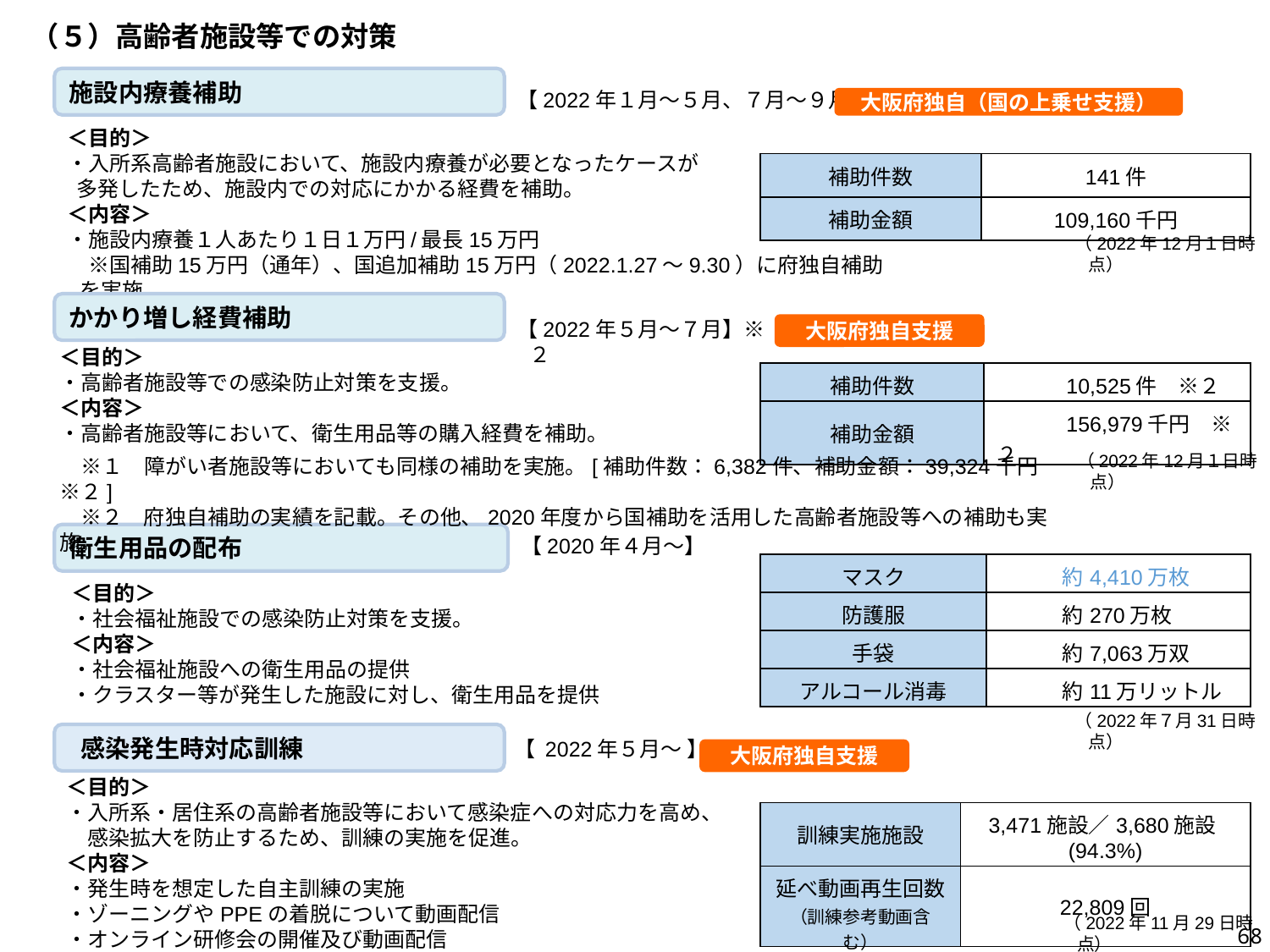

（５）高齢者施設等での対策
施設内療養補助
【2022年１月～５月、７月～９月】
大阪府独自（国の上乗せ支援）
＜目的＞
・入所系高齢者施設において、施設内療養が必要となったケースが
 多発したため、施設内での対応にかかる経費を補助。
＜内容＞
・施設内療養１人あたり１日１万円/最長15万円
　※国補助15万円（通年）、国追加補助15万円（2022.1.27～9.30）に府独自補助を実施。
| 補助件数 | 141件 |
| --- | --- |
| 補助金額 | 109,160千円 |
（2022年12月１日時点）
かかり増し経費補助
【2022年５月～７月】※２
大阪府独自支援
＜目的＞
・高齢者施設等での感染防止対策を支援。
＜内容＞
・高齢者施設等において、衛生用品等の購入経費を補助。
| 補助件数 | 10,525件　※２ |
| --- | --- |
| 補助金額 | 156,979千円　※２ |
（2022年12月１日時点）
　※１　障がい者施設等においても同様の補助を実施。[補助件数：6,382件、補助金額：39,324千円　※２]
　※２　府独自補助の実績を記載。その他、2020年度から国補助を活用した高齢者施設等への補助も実施。
衛生用品の配布
【2020年４月～】
| マスク | 約4,410万枚 |
| --- | --- |
| 防護服 | 約270万枚 |
| 手袋 | 約7,063万双 |
| アルコール消毒 | 約11万リットル |
＜目的＞
・社会福祉施設での感染防止対策を支援。
＜内容＞
・社会福祉施設への衛生用品の提供
・クラスター等が発生した施設に対し、衛生用品を提供
（2022年７月31日時点）
 感染発生時対応訓練
【 2022年５月～ 】
大阪府独自支援
＜目的＞
・入所系・居住系の高齢者施設等において感染症への対応力を高め、
　感染拡大を防止するため、訓練の実施を促進。
＜内容＞
・発生時を想定した自主訓練の実施
・ゾーニングやPPEの着脱について動画配信
・オンライン研修会の開催及び動画配信
| 訓練実施施設 | 3,471施設／3,680施設(94.3%) |
| --- | --- |
| 延べ動画再生回数 （訓練参考動画含む） | 22,809回 |
（2022年11月29日時点）
68